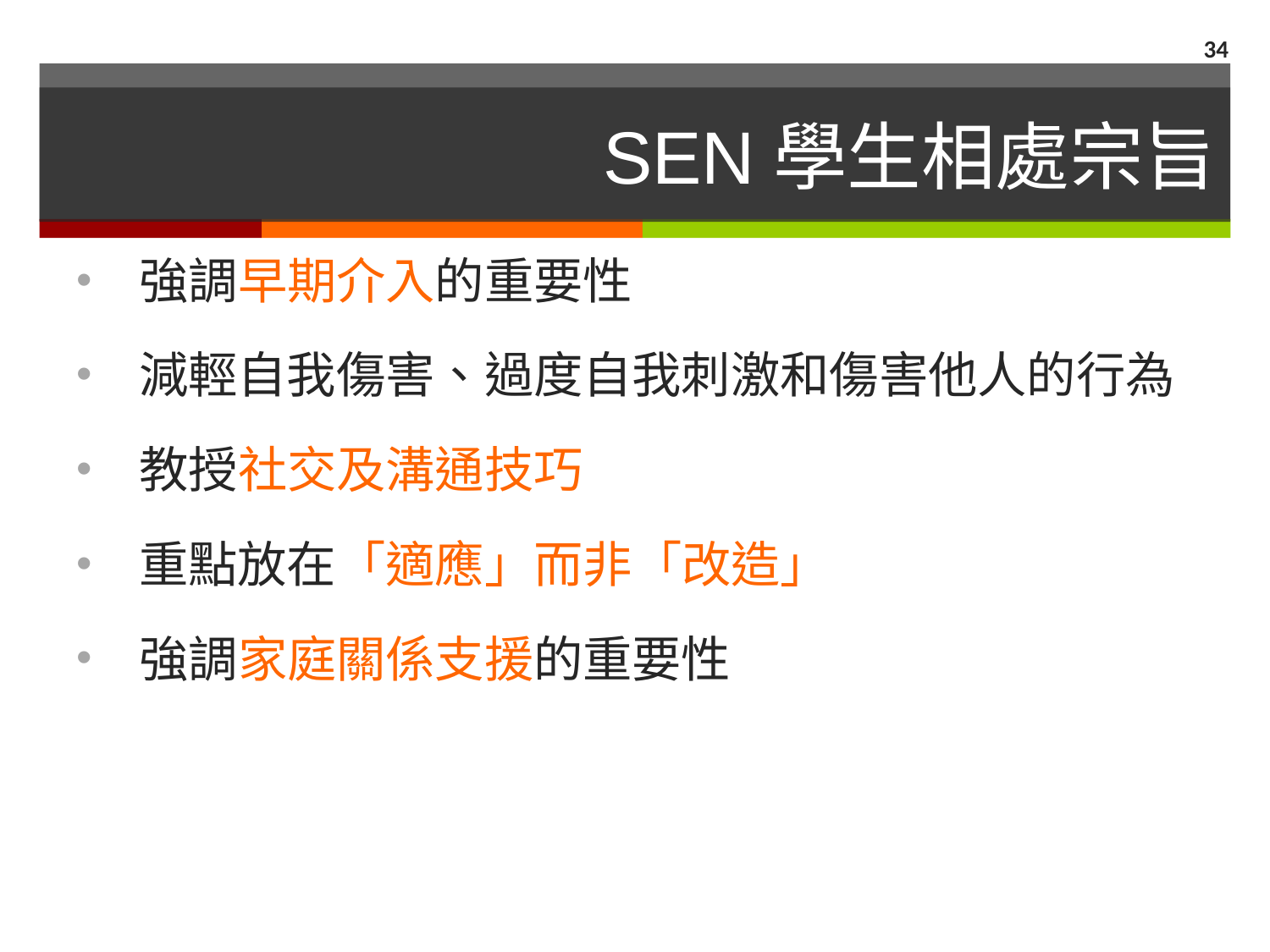

34
# SEN學生相處宗旨
強調早期介入的重要性
減輕自我傷害、過度自我刺激和傷害他人的行為
教授社交及溝通技巧
重點放在「適應」而非「改造」
強調家庭關係支援的重要性